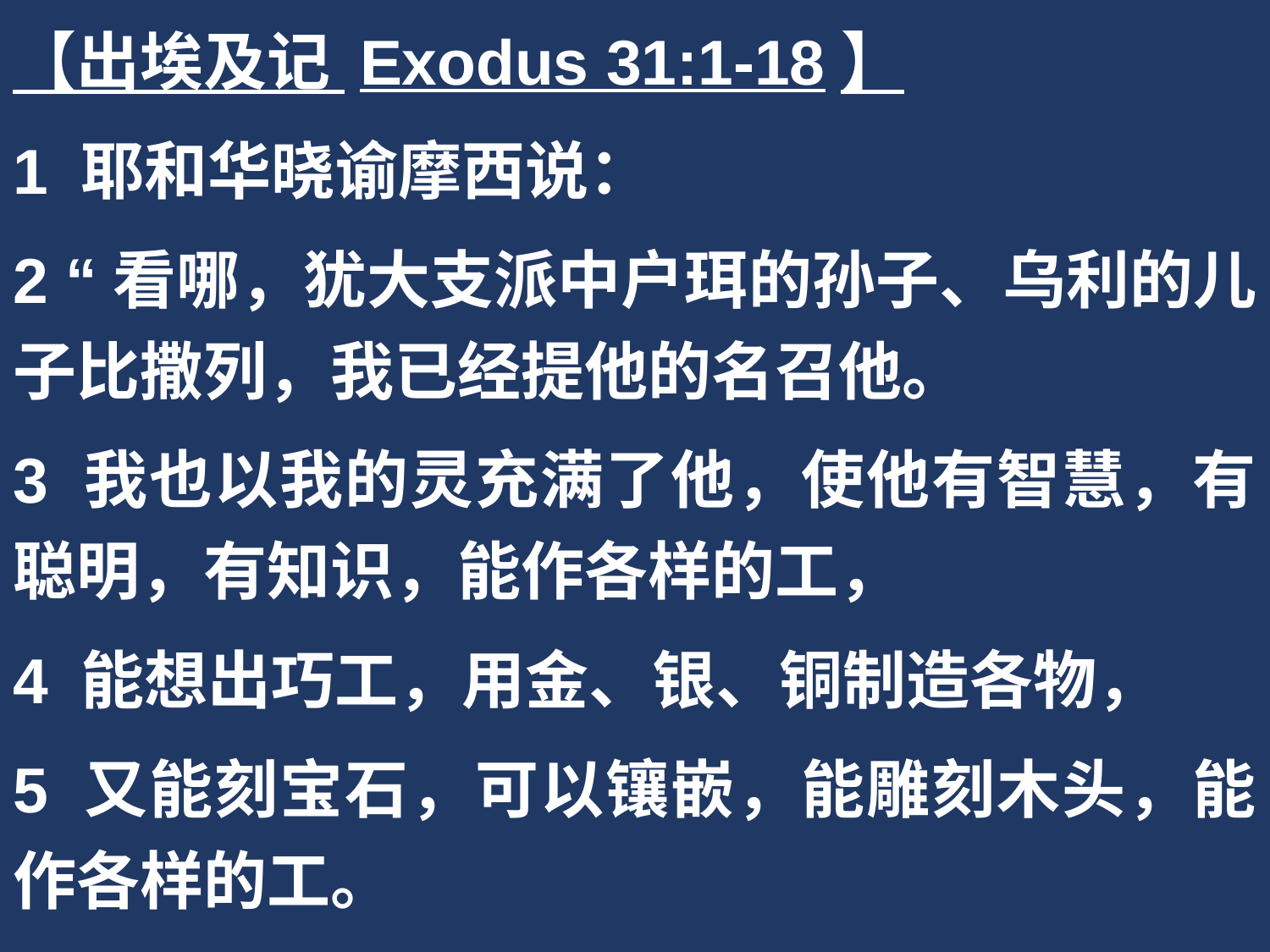

【出埃及记 Exodus 31:1-18】
1 耶和华晓谕摩西说：
2 “看哪，犹大支派中户珥的孙子、乌利的儿子比撒列，我已经提他的名召他。
3 我也以我的灵充满了他，使他有智慧，有聪明，有知识，能作各样的工，
4 能想出巧工，用金、银、铜制造各物，
5 又能刻宝石，可以镶嵌，能雕刻木头，能作各样的工。